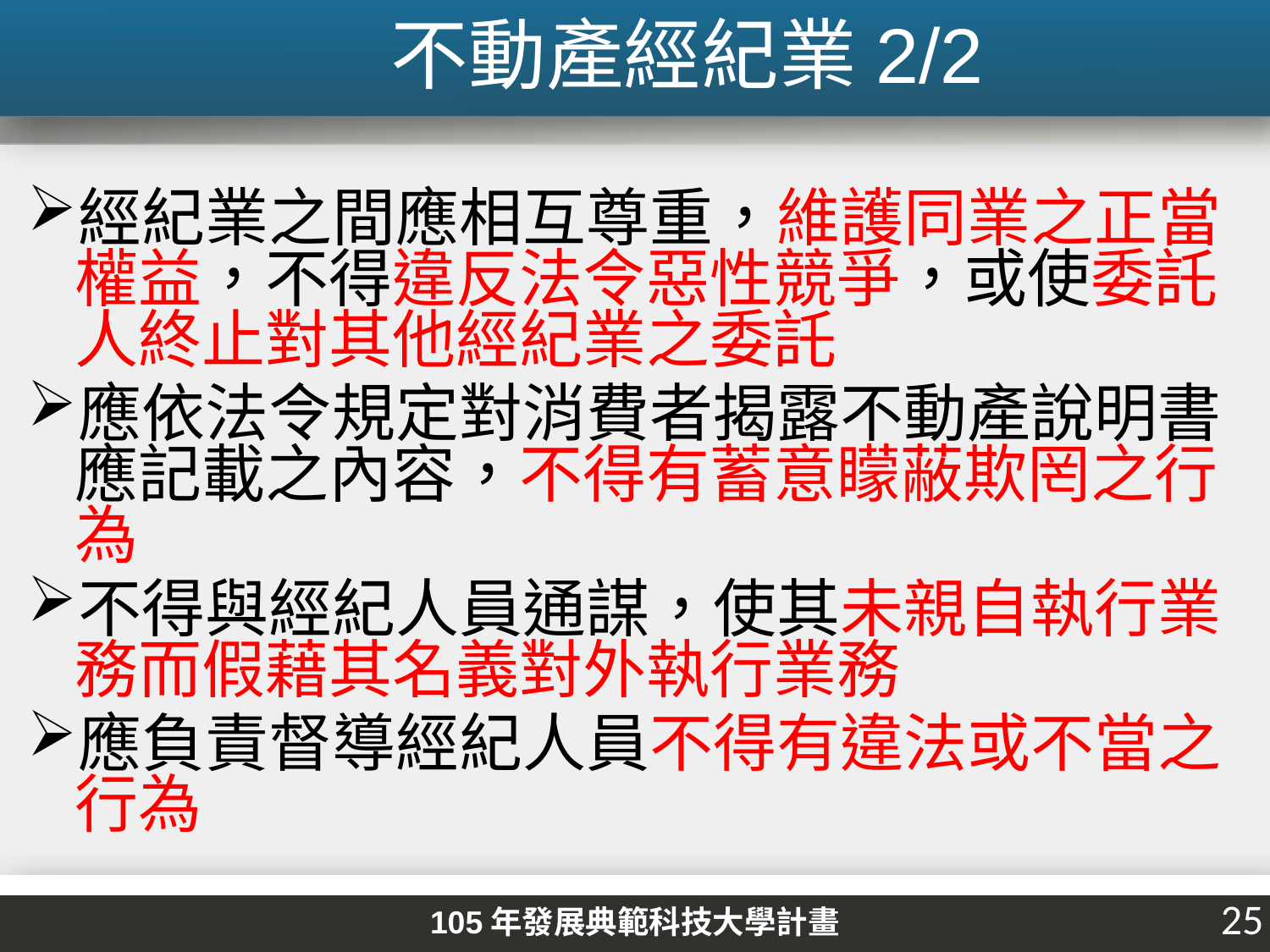

# 不動產經紀業2/2
經紀業之間應相互尊重，維護同業之正當權益，不得違反法令惡性競爭，或使委託人終止對其他經紀業之委託
應依法令規定對消費者揭露不動產說明書應記載之內容，不得有蓄意矇蔽欺罔之行為
不得與經紀人員通謀，使其未親自執行業務而假藉其名義對外執行業務
應負責督導經紀人員不得有違法或不當之行為